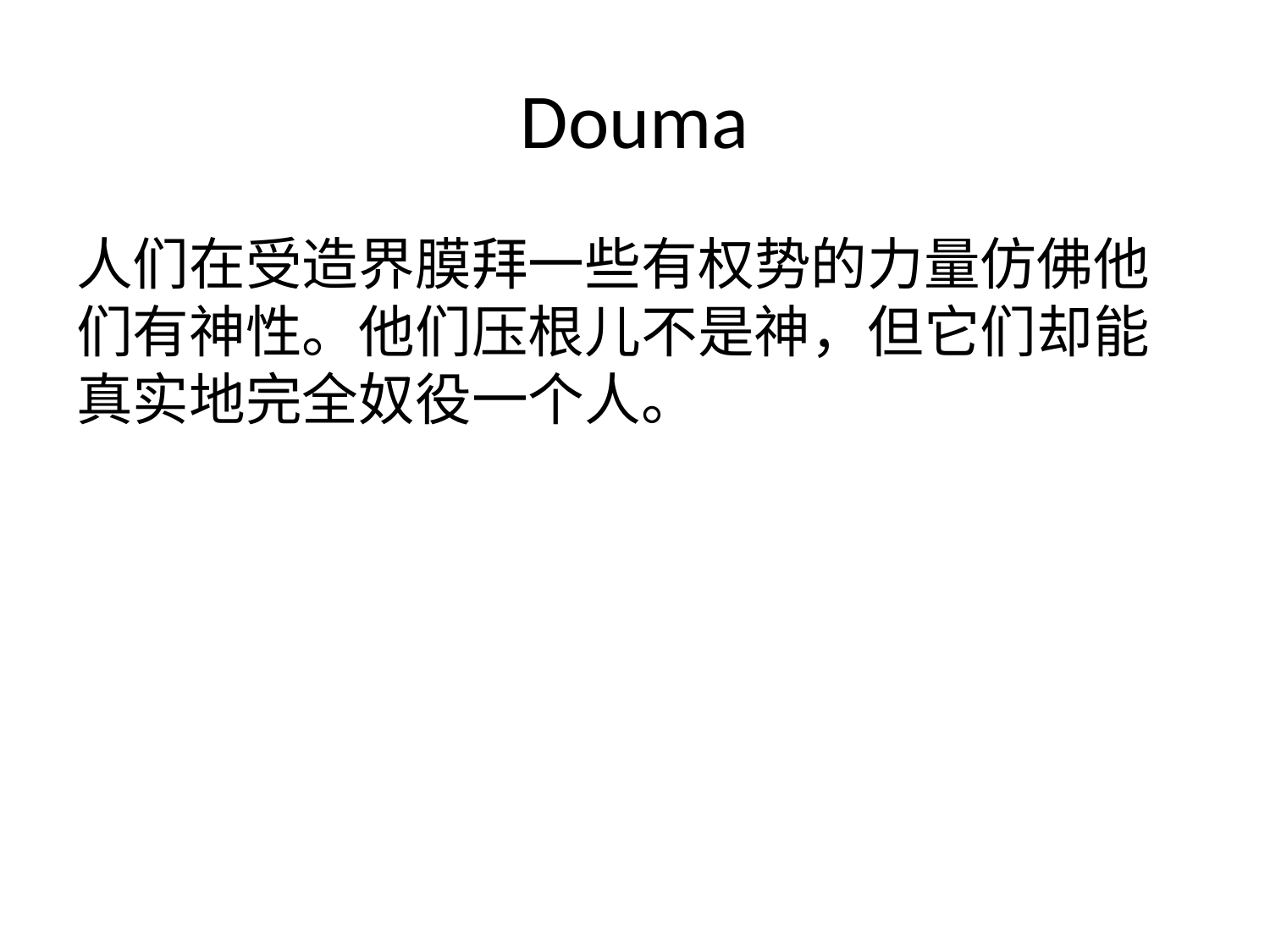

# Douma
人们在受造界膜拜一些有权势的力量仿佛他们有神性。他们压根儿不是神，但它们却能真实地完全奴役一个人。